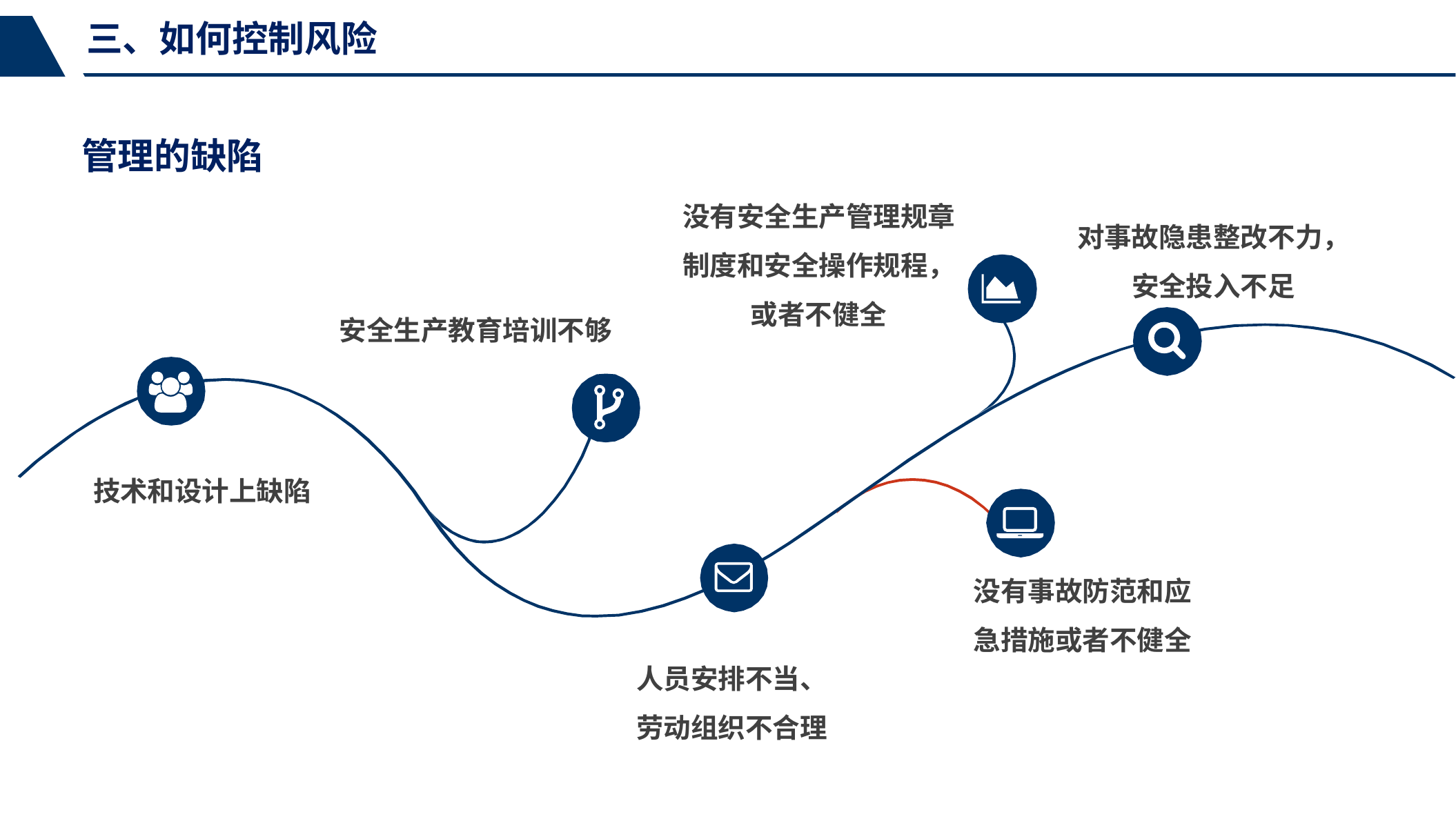

三、如何控制风险

管理的缺陷
没有安全生产管理规章制度和安全操作规程，或者不健全

对事故隐患整改不力，安全投入不足

安全生产教育培训不够

技术和设计上缺陷

没有事故防范和应急措施或者不健全
人员安排不当、劳动组织不合理